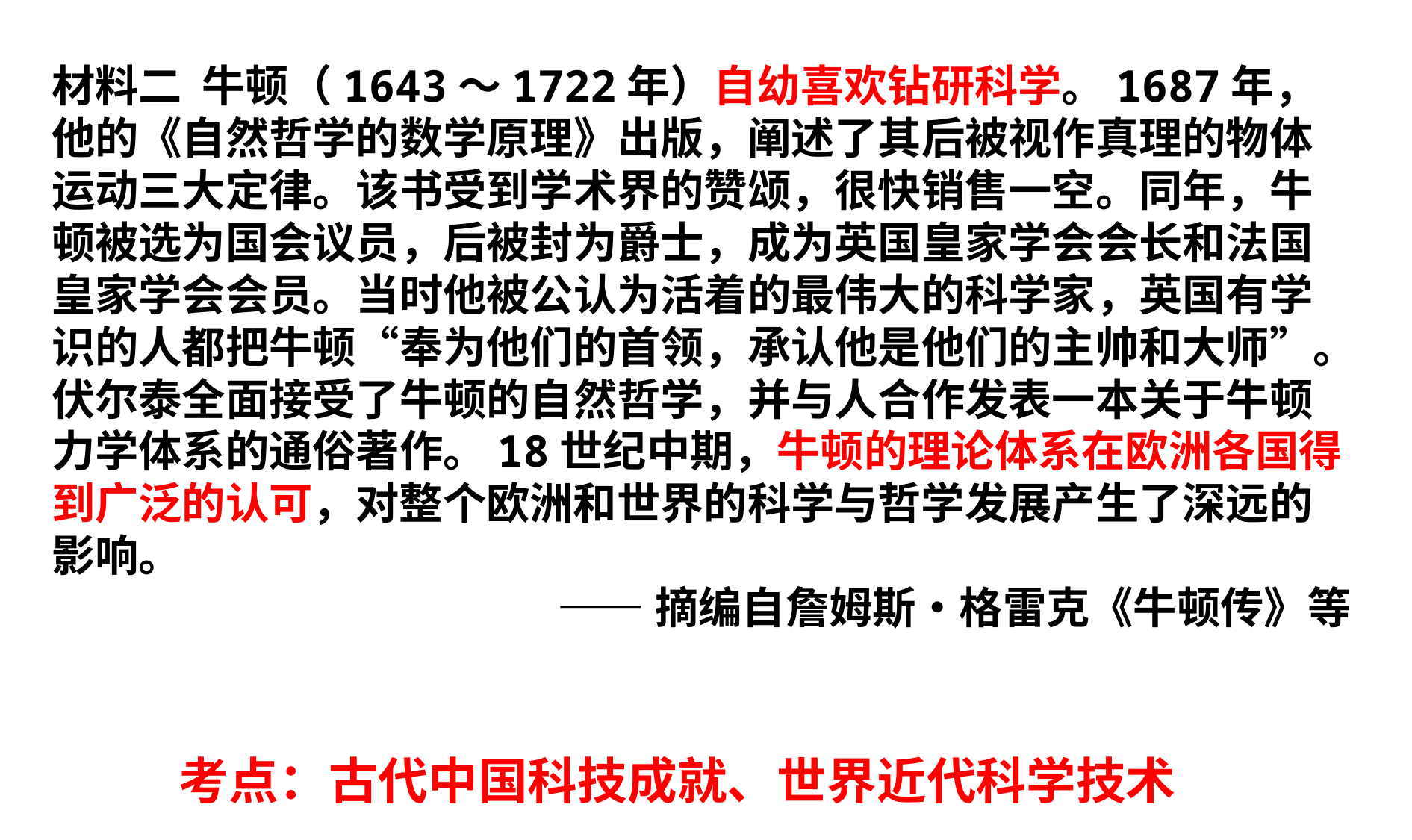

材料二  牛顿（1643～1722年）自幼喜欢钻研科学。1687年，他的《自然哲学的数学原理》出版，阐述了其后被视作真理的物体运动三大定律。该书受到学术界的赞颂，很快销售一空。同年，牛顿被选为国会议员，后被封为爵士，成为英国皇家学会会长和法国皇家学会会员。当时他被公认为活着的最伟大的科学家，英国有学识的人都把牛顿“奉为他们的首领，承认他是他们的主帅和大师”。伏尔泰全面接受了牛顿的自然哲学，并与人合作发表一本关于牛顿力学体系的通俗著作。18世纪中期，牛顿的理论体系在欧洲各国得到广泛的认可，对整个欧洲和世界的科学与哲学发展产生了深远的影响。
           ——摘编自詹姆斯•格雷克《牛顿传》等
考点：古代中国科技成就、世界近代科学技术